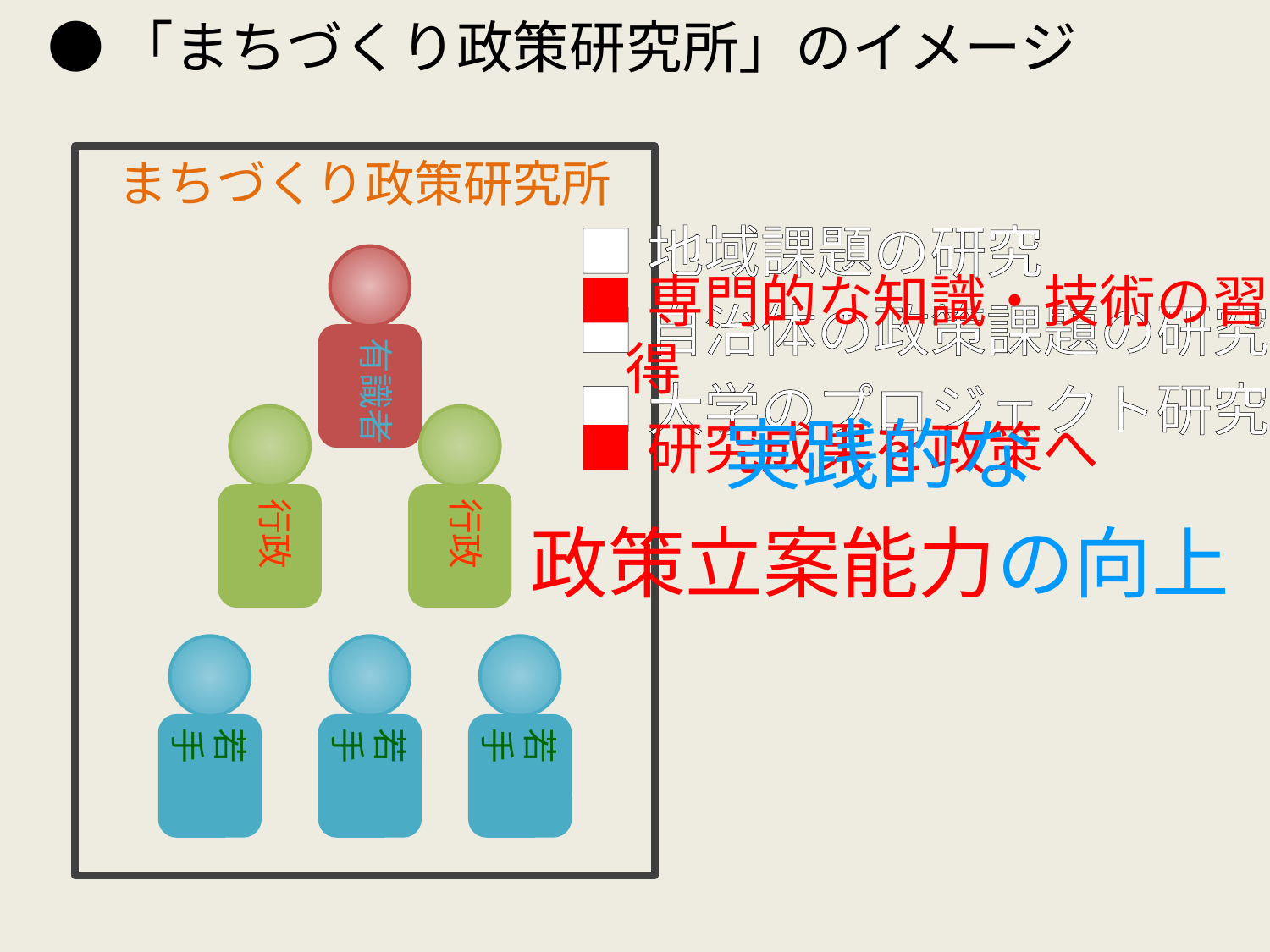

●「まちづくり政策研究所」のイメージ
まちづくり政策研究所

■地域課題の研究
■自治体の政策課題の研究
■大学のプロジェクト研究

■専門的な知識・技術の習得
■研究成果を政策へ

有識者

若手

若手

若手

行政

行政
実践的な
政策立案能力の向上